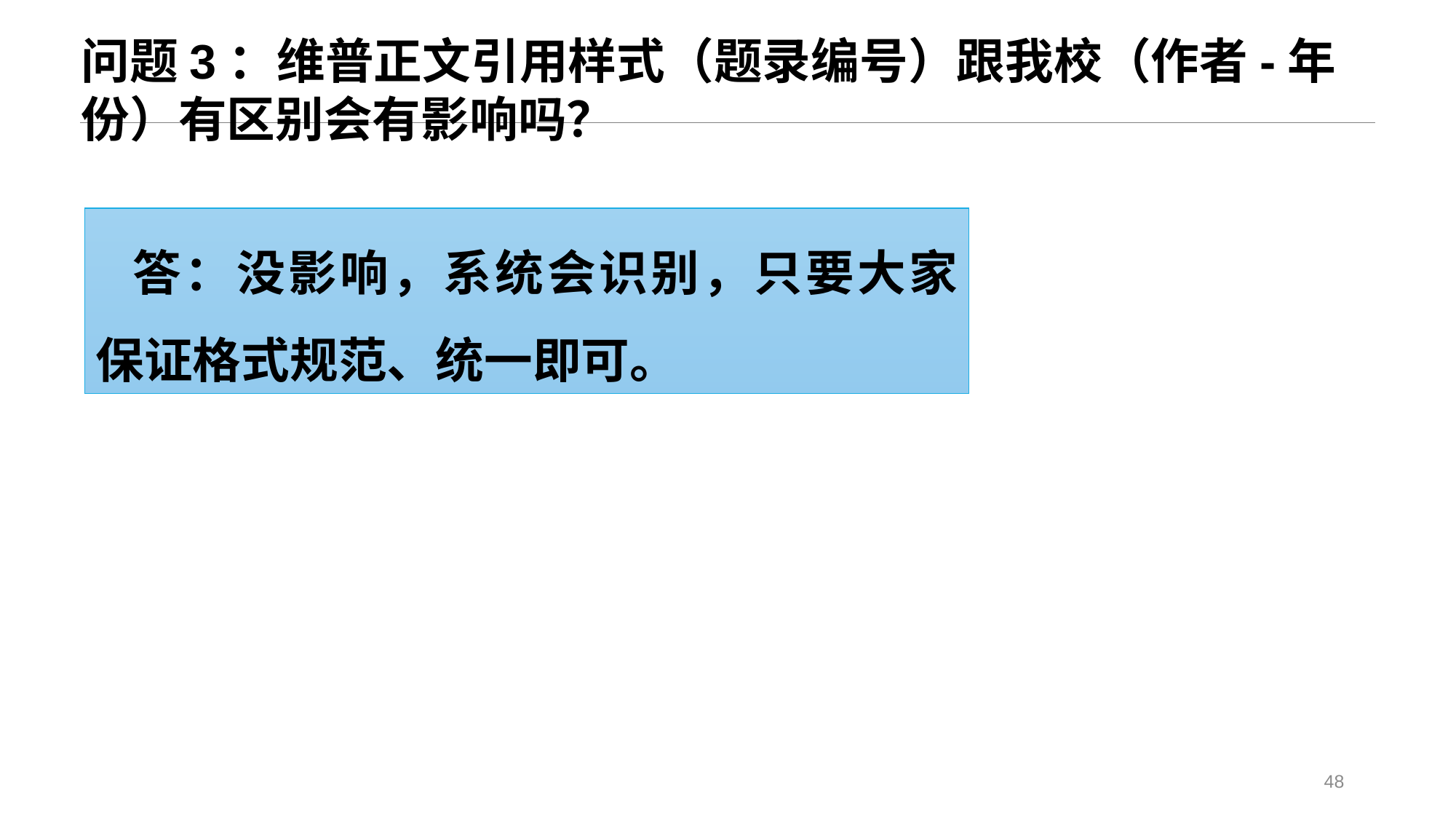

问题3：维普正文引用样式（题录编号）跟我校（作者-年份）有区别会有影响吗？
答：没影响，系统会识别，只要大家保证格式规范、统一即可。
48